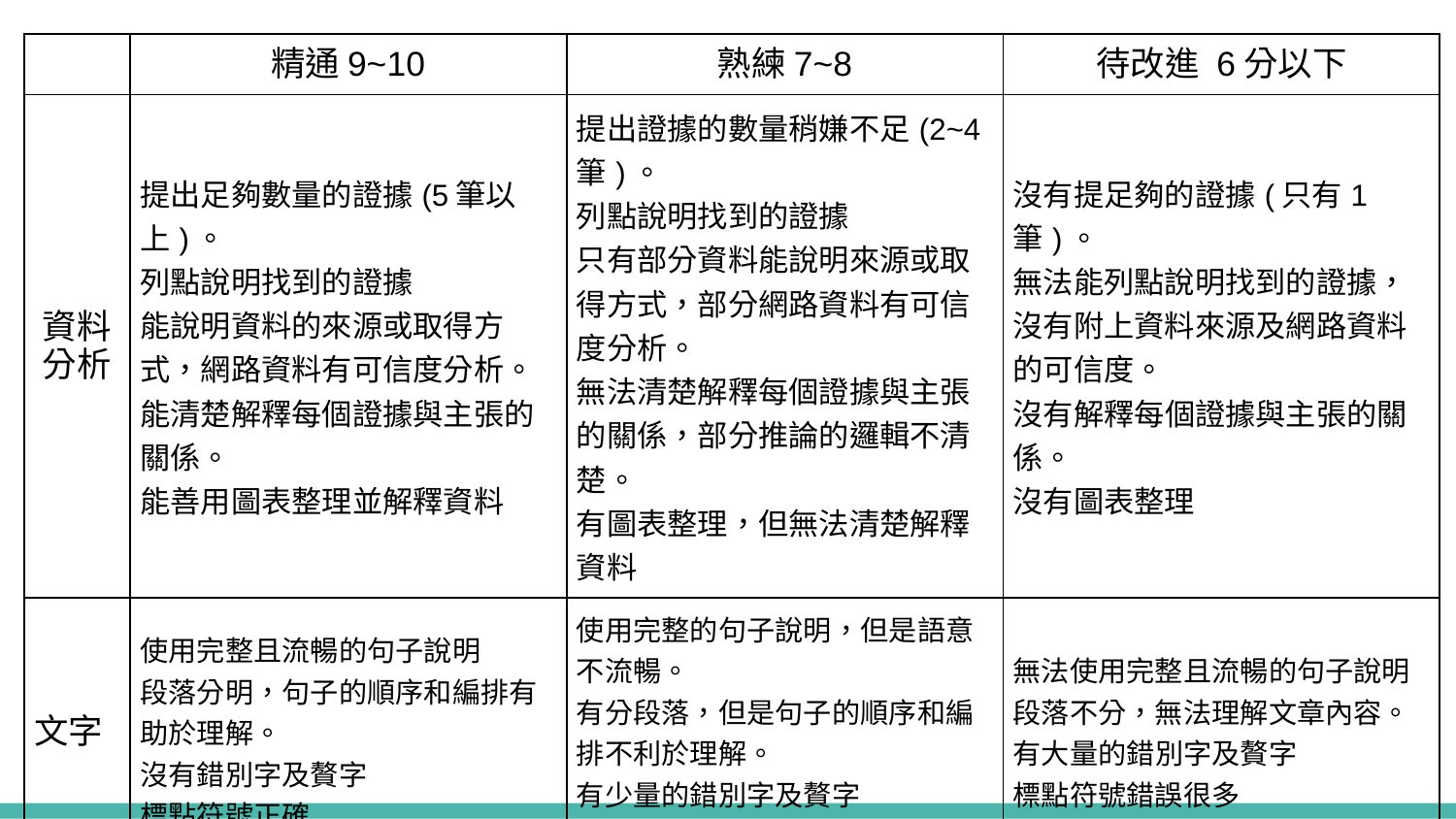

|  | 精通9~10 | 熟練7~8 | 待改進 6分以下 |
| --- | --- | --- | --- |
| 資料分析 | 提出足夠數量的證據(5筆以上)。 列點說明找到的證據 能說明資料的來源或取得方式，網路資料有可信度分析。 能清楚解釋每個證據與主張的關係。 能善用圖表整理並解釋資料 | 提出證據的數量稍嫌不足(2~4筆)。 列點說明找到的證據 只有部分資料能說明來源或取得方式，部分網路資料有可信度分析。 無法清楚解釋每個證據與主張的關係，部分推論的邏輯不清楚。 有圖表整理，但無法清楚解釋資料 | 沒有提足夠的證據(只有1筆)。 無法能列點說明找到的證據， 沒有附上資料來源及網路資料的可信度。 沒有解釋每個證據與主張的關係。 沒有圖表整理 |
| 文字 | 使用完整且流暢的句子說明 段落分明，句子的順序和編排有助於理解。 沒有錯別字及贅字 標點符號正確 | 使用完整的句子說明，但是語意不流暢。 有分段落，但是句子的順序和編排不利於理解。 有少量的錯別字及贅字 標點符號有部分錯誤 | 無法使用完整且流暢的句子說明 段落不分，無法理解文章內容。 有大量的錯別字及贅字 標點符號錯誤很多 |